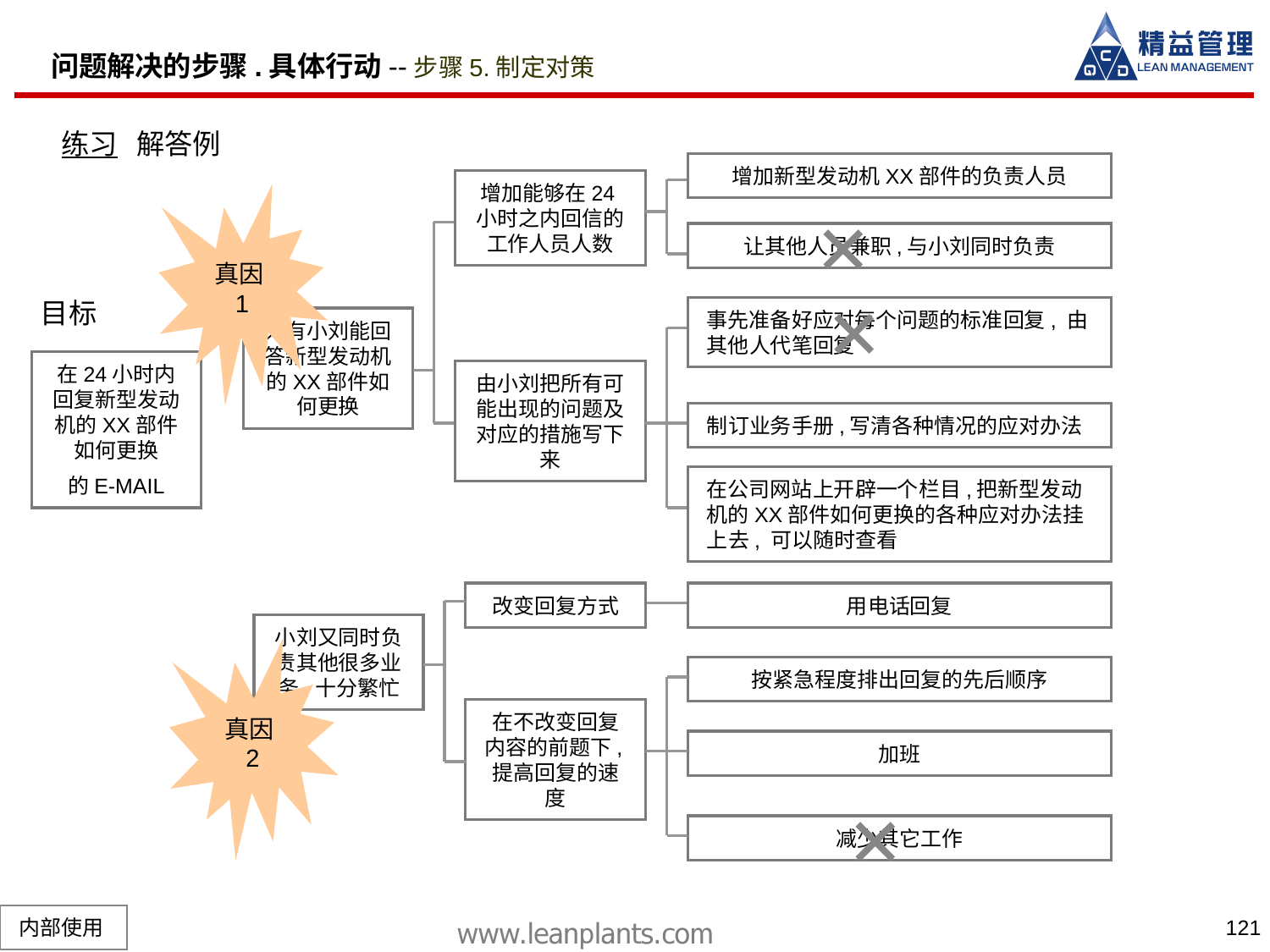

问题解决的步骤.具体行动--步骤5.制定对策
练习   解答例
增加新型发动机XX部件的负责人员
让其他人员兼职,与小刘同时负责
事先准备好应对每个问题的标准回复, 由其他人代笔回复
制订业务手册,写清各种情况的应对办法
在公司网站上开辟一个栏目,把新型发动机的XX部件如何更换的各种应对办法挂上去, 可以随时查看
用电话回复
按紧急程度排出回复的先后顺序
加班
减少其它工作
增加能够在24小时之内回信的工作人员人数
由小刘把所有可能出现的问题及对应的措施写下来
改变回复方式
在不改变回复内容的前题下,提高回复的速度
×
×
×
真因1
目标
只有小刘能回答新型发动机的XX部件如何更换
在24小时内回复新型发动机的XX部件如何更换
的E-MAIL

小刘又同时负责其他很多业务,十分繁忙
真因2
内部使用